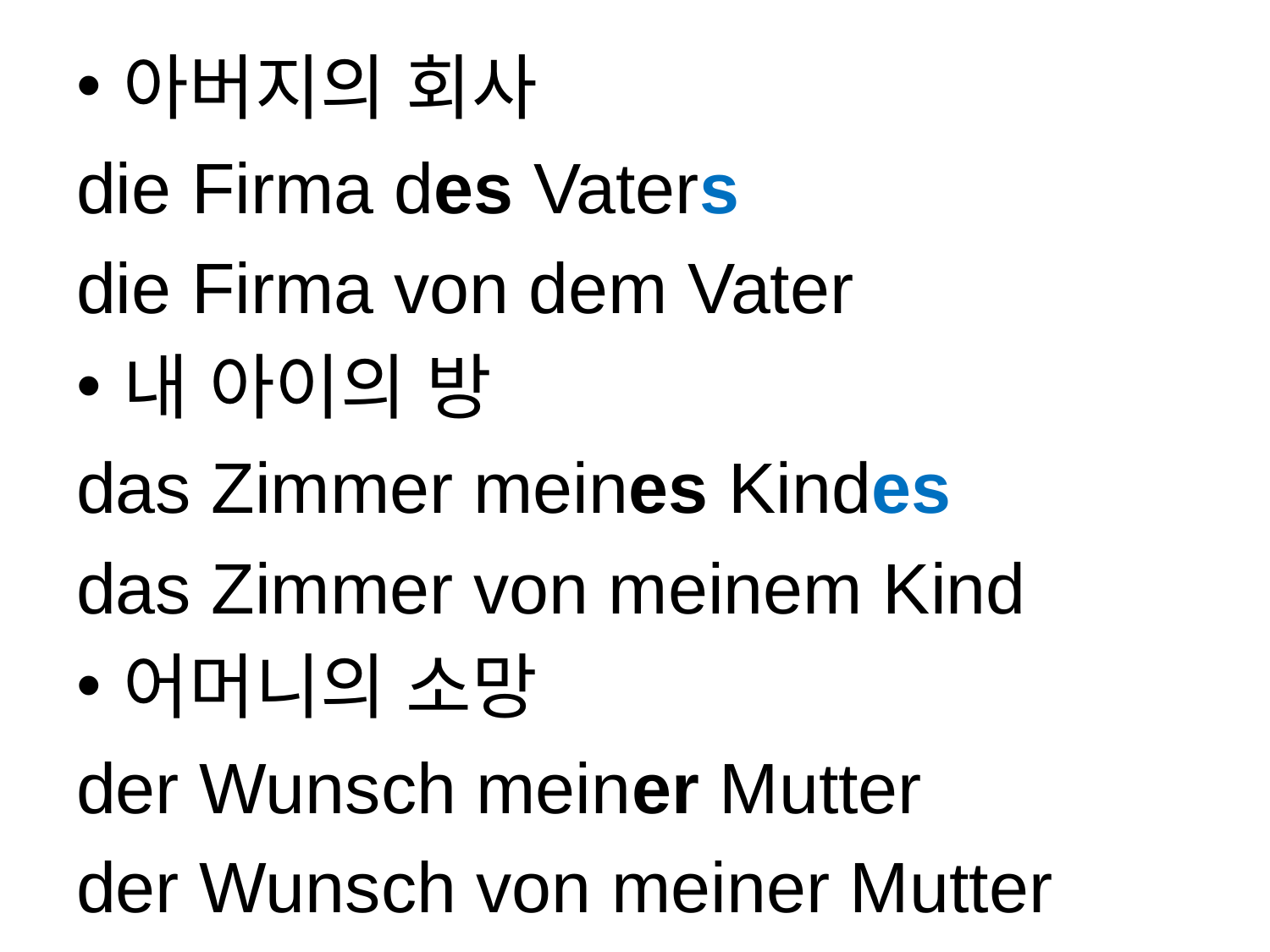

아버지의 회사
die Firma des Vaters
die Firma von dem Vater
내 아이의 방
das Zimmer meines Kindes
das Zimmer von meinem Kind
어머니의 소망
der Wunsch meiner Mutter
der Wunsch von meiner Mutter